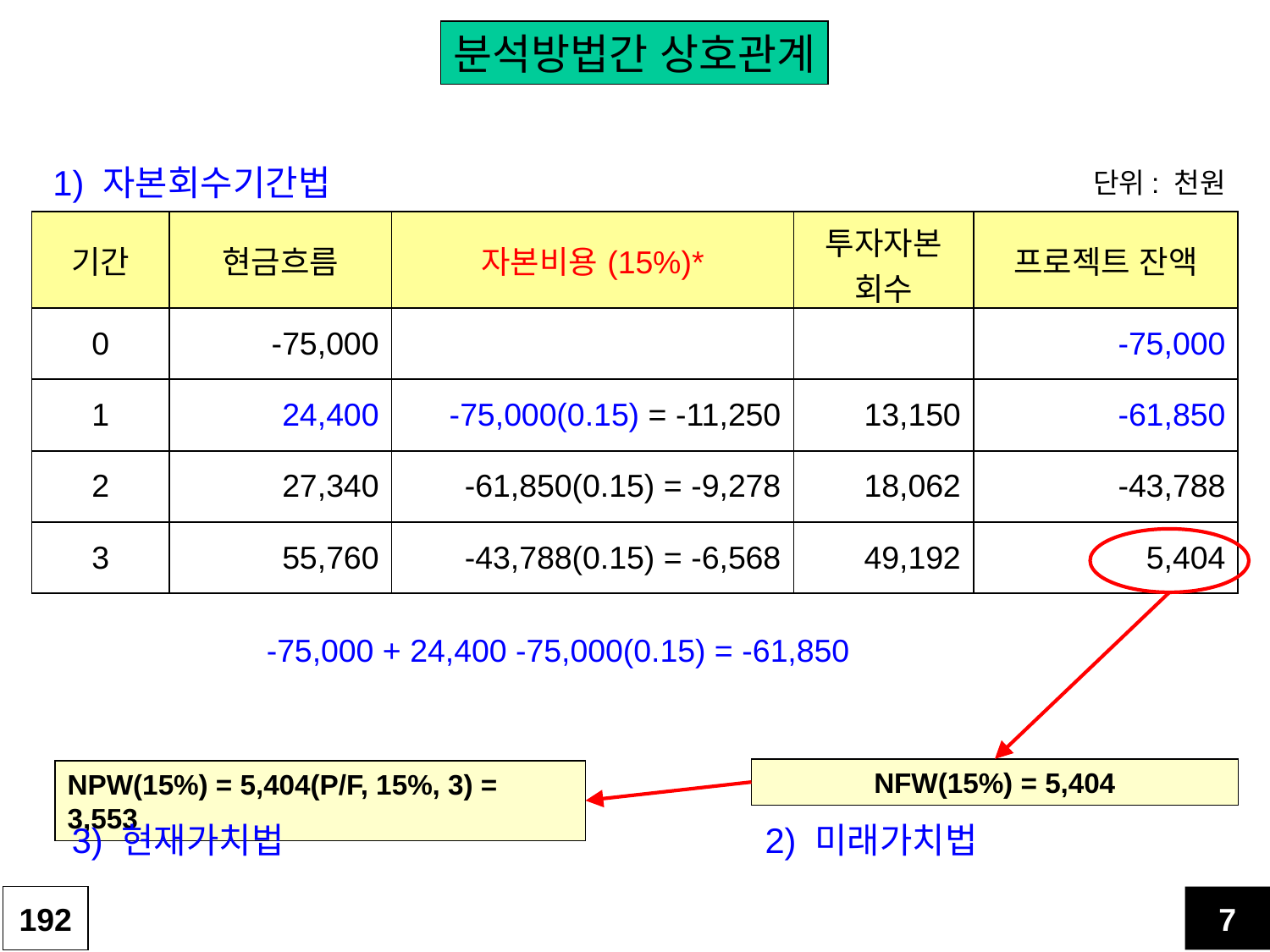

분석방법간 상호관계
1) 자본회수기간법
단위: 천원
| 기간 | 현금흐름 | 자본비용(15%)\* | 투자자본 회수 | 프로젝트 잔액 |
| --- | --- | --- | --- | --- |
| 0 | -75,000 |  |  | -75,000 |
| 1 | 24,400 | -75,000(0.15) = -11,250 | 13,150 | -61,850 |
| 2 | 27,340 | -61,850(0.15) = -9,278 | 18,062 | -43,788 |
| 3 | 55,760 | -43,788(0.15) = -6,568 | 49,192 | 5,404 |

-75,000 + 24,400 -75,000(0.15) = -61,850
NFW(15%) = 5,404
NPW(15%) = 5,404(P/F, 15%, 3) = 3,553
3) 현재가치법
2) 미래가치법
192
7